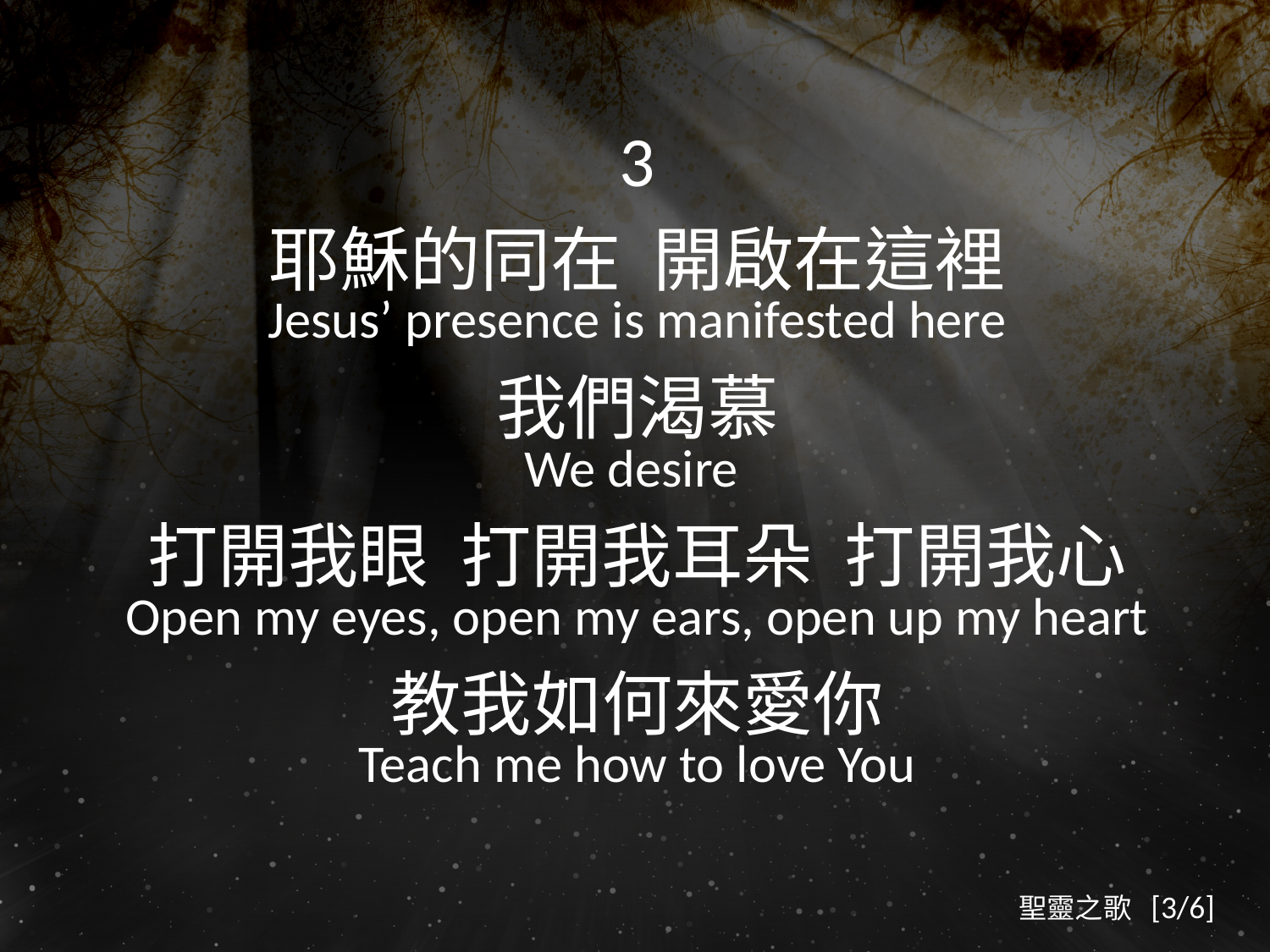

3

耶穌的同在  開啟在這裡
Jesus’ presence is manifested here

我們渴慕
We desire

打開我眼  打開我耳朵  打開我心
Open my eyes, open my ears, open up my heart

教我如何來愛你
Teach me how to love You

聖靈之歌  [3/6]